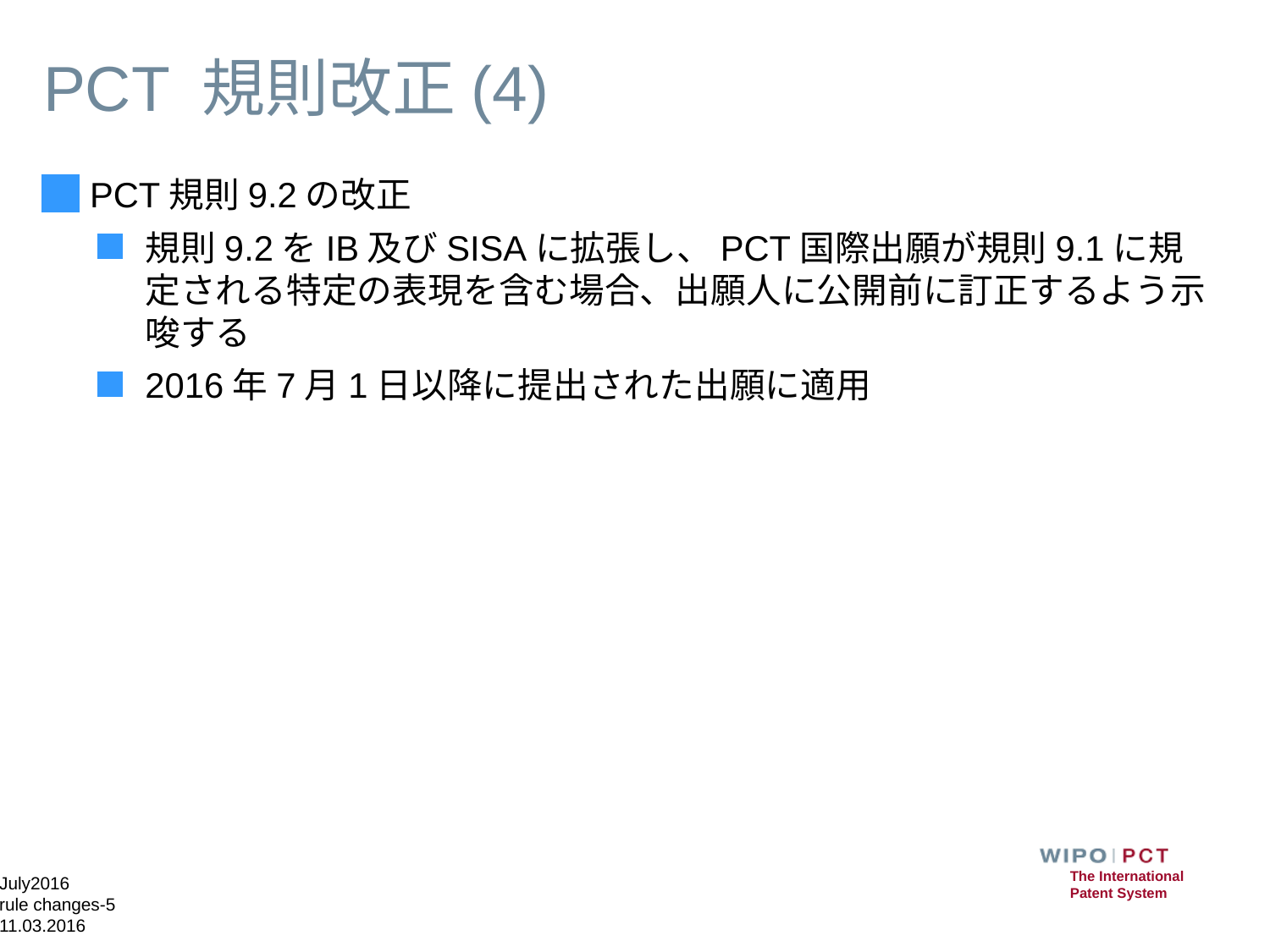

# PCT 規則改正(4)
PCT規則9.2の改正
規則9.2をIB及びSISAに拡張し、PCT国際出願が規則9.1に規定される特定の表現を含む場合、出願人に公開前に訂正するよう示唆する
2016年7月1日以降に提出された出願に適用